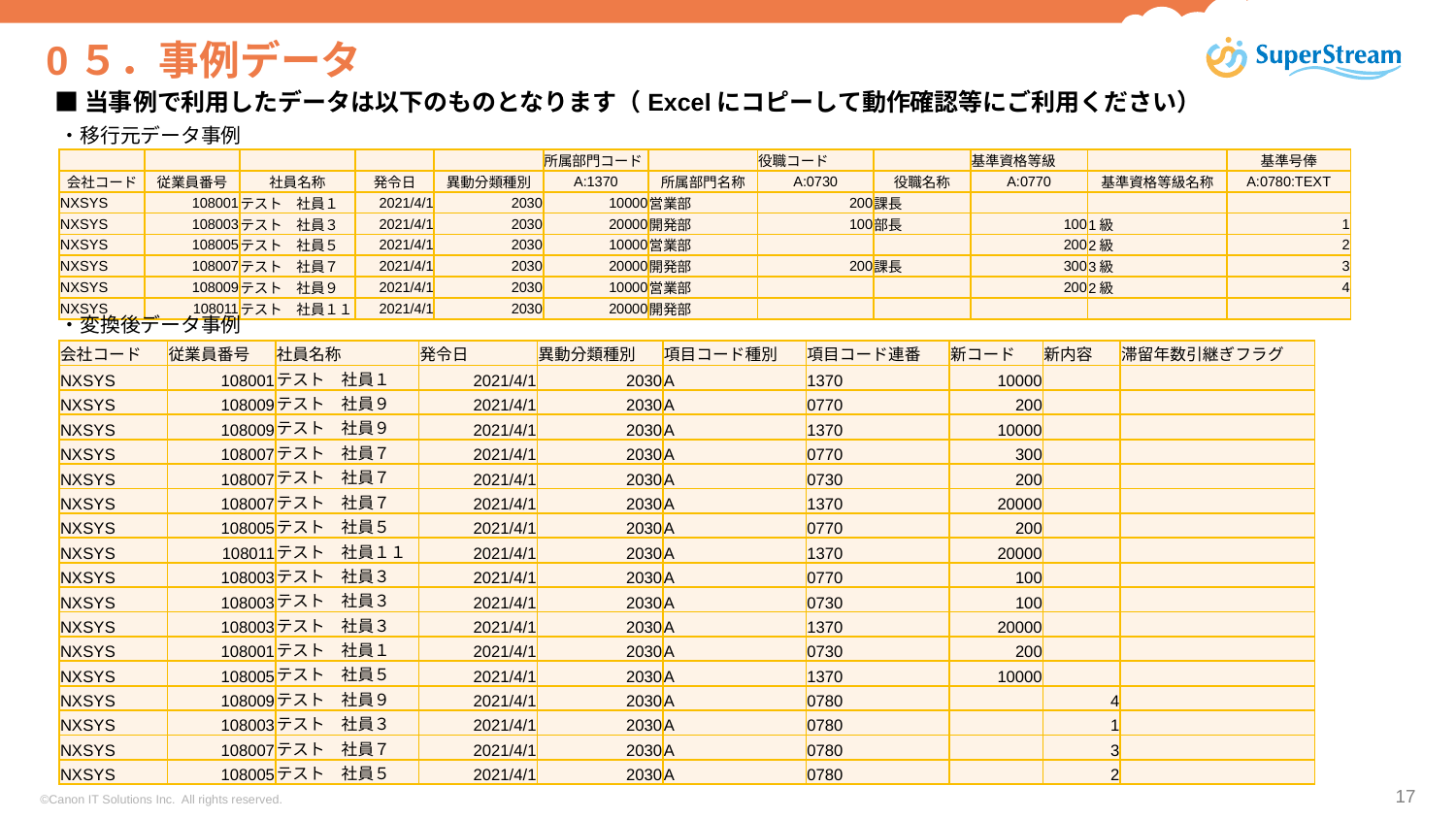

# 0５．事例データ
■当事例で利用したデータは以下のものとなります（Excelにコピーして動作確認等にご利用ください）

・移行元データ事例
|  |  |  |  |  | 所属部門コード |  | 役職コード |  | 基準資格等級 |  | 基準号俸 |
| --- | --- | --- | --- | --- | --- | --- | --- | --- | --- | --- | --- |
| 会社コード | 従業員番号 | 社員名称 | 発令日 | 異動分類種別 | A:1370 | 所属部門名称 | A:0730 | 役職名称 | A:0770 | 基準資格等級名称 | A:0780:TEXT |
| NXSYS | 108001 | テスト　社員１ | 2021/4/1 | 2030 | 10000 | 営業部 | 200 | 課長 |  |  |  |
| NXSYS | 108003 | テスト　社員３ | 2021/4/1 | 2030 | 20000 | 開発部 | 100 | 部長 | 100 | 1級 | 1 |
| NXSYS | 108005 | テスト　社員５ | 2021/4/1 | 2030 | 10000 | 営業部 |  |  | 200 | 2級 | 2 |
| NXSYS | 108007 | テスト　社員７ | 2021/4/1 | 2030 | 20000 | 開発部 | 200 | 課長 | 300 | 3級 | 3 |
| NXSYS | 108009 | テスト　社員９ | 2021/4/1 | 2030 | 10000 | 営業部 |  |  | 200 | 2級 | 4 |
| NXSYS | 108011 | テスト　社員１１ | 2021/4/1 | 2030 | 20000 | 開発部 |  |  |  |  |  |
・変換後データ事例
| 会社コード | 従業員番号 | 社員名称 | 発令日 | 異動分類種別 | 項目コード種別 | 項目コード連番 | 新コード | 新内容 | 滞留年数引継ぎフラグ |
| --- | --- | --- | --- | --- | --- | --- | --- | --- | --- |
| NXSYS | 108001 | テスト　社員１ | 2021/4/1 | 2030 | A | 1370 | 10000 |  |  |
| NXSYS | 108009 | テスト　社員９ | 2021/4/1 | 2030 | A | 0770 | 200 |  |  |
| NXSYS | 108009 | テスト　社員９ | 2021/4/1 | 2030 | A | 1370 | 10000 |  |  |
| NXSYS | 108007 | テスト　社員７ | 2021/4/1 | 2030 | A | 0770 | 300 |  |  |
| NXSYS | 108007 | テスト　社員７ | 2021/4/1 | 2030 | A | 0730 | 200 |  |  |
| NXSYS | 108007 | テスト　社員７ | 2021/4/1 | 2030 | A | 1370 | 20000 |  |  |
| NXSYS | 108005 | テスト　社員５ | 2021/4/1 | 2030 | A | 0770 | 200 |  |  |
| NXSYS | 108011 | テスト　社員１１ | 2021/4/1 | 2030 | A | 1370 | 20000 |  |  |
| NXSYS | 108003 | テスト　社員３ | 2021/4/1 | 2030 | A | 0770 | 100 |  |  |
| NXSYS | 108003 | テスト　社員３ | 2021/4/1 | 2030 | A | 0730 | 100 |  |  |
| NXSYS | 108003 | テスト　社員３ | 2021/4/1 | 2030 | A | 1370 | 20000 |  |  |
| NXSYS | 108001 | テスト　社員１ | 2021/4/1 | 2030 | A | 0730 | 200 |  |  |
| NXSYS | 108005 | テスト　社員５ | 2021/4/1 | 2030 | A | 1370 | 10000 |  |  |
| NXSYS | 108009 | テスト　社員９ | 2021/4/1 | 2030 | A | 0780 |  | 4 |  |
| NXSYS | 108003 | テスト　社員３ | 2021/4/1 | 2030 | A | 0780 |  | 1 |  |
| NXSYS | 108007 | テスト　社員７ | 2021/4/1 | 2030 | A | 0780 |  | 3 |  |
| NXSYS | 108005 | テスト　社員５ | 2021/4/1 | 2030 | A | 0780 |  | 2 |  |
©Canon IT Solutions Inc.  All rights reserved.
17